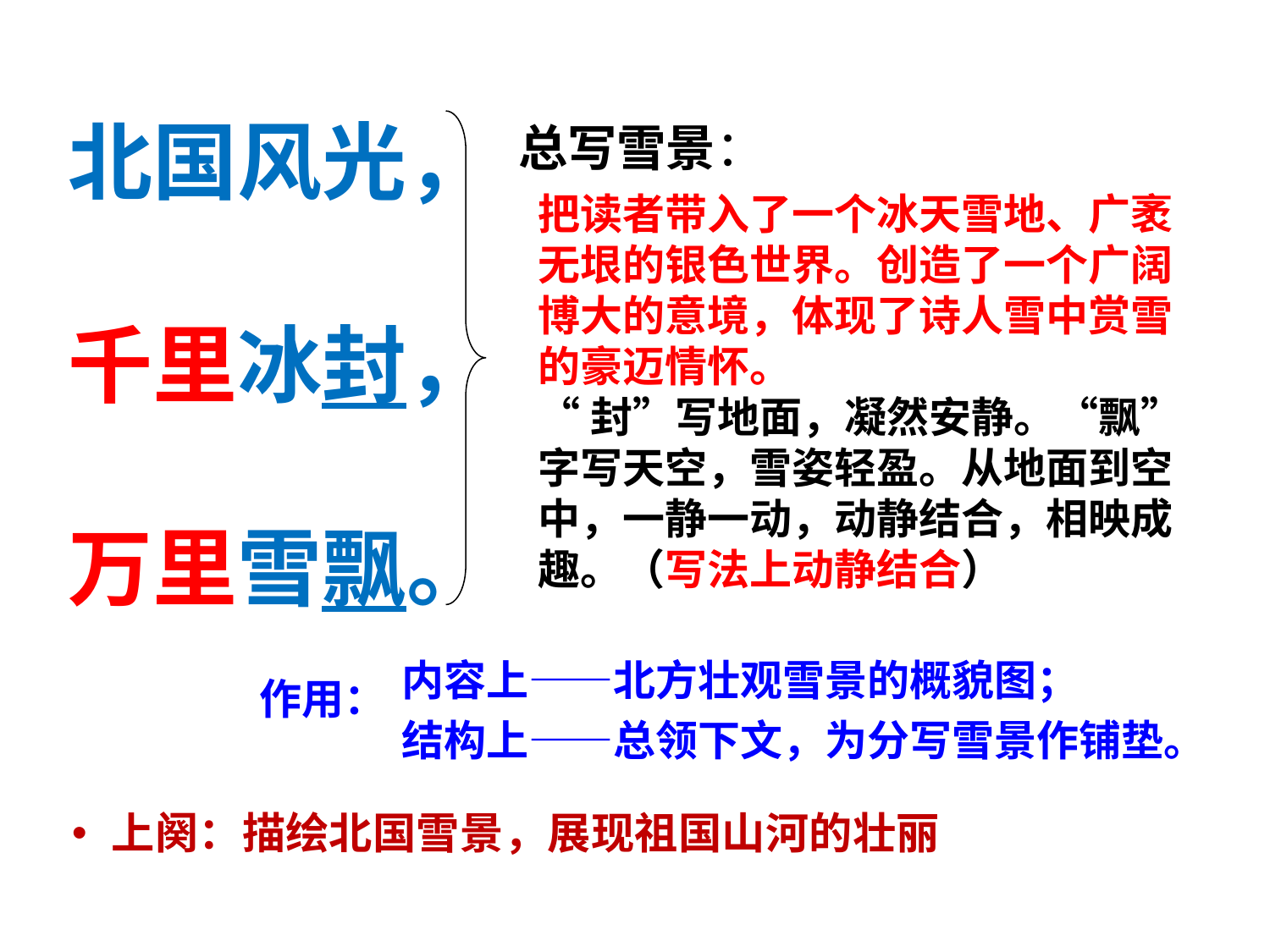

北国风光，

千里冰封，

万里雪飘。

总写雪景：
把读者带入了一个冰天雪地、广袤无垠的银色世界。创造了一个广阔博大的意境，体现了诗人雪中赏雪的豪迈情怀。
“封”写地面，凝然安静。“飘”字写天空，雪姿轻盈。从地面到空中，一静一动，动静结合，相映成趣。（写法上动静结合）

内容上——北方壮观雪景的概貌图；
作用：
结构上——总领下文，为分写雪景作铺垫。
上阕：描绘北国雪景，展现祖国山河的壮丽